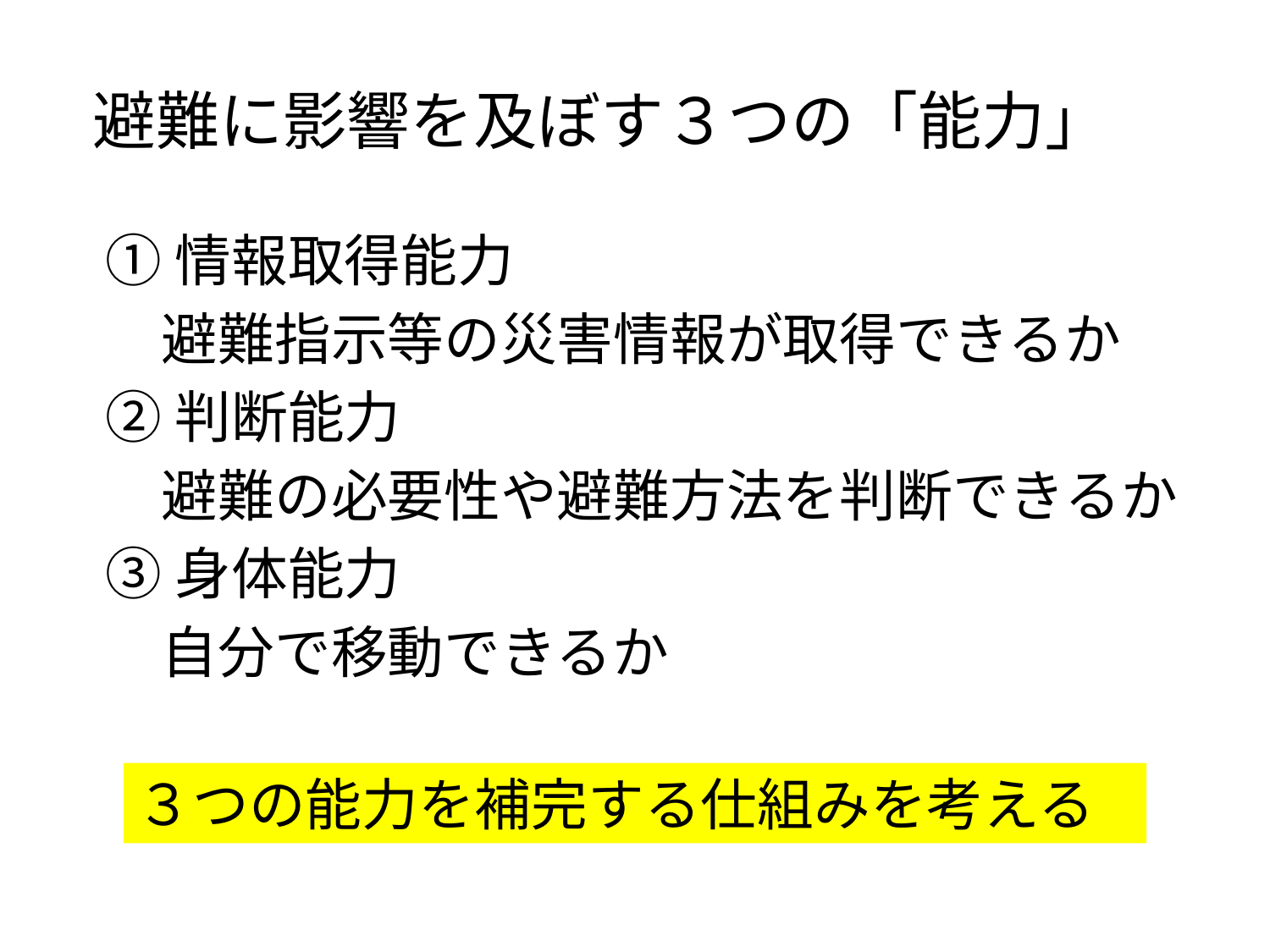

# 避難に影響を及ぼす３つの「能力」
①情報取得能力
　避難指示等の災害情報が取得できるか
②判断能力
　避難の必要性や避難方法を判断できるか
③身体能力
　自分で移動できるか

３つの能力を補完する仕組みを考える